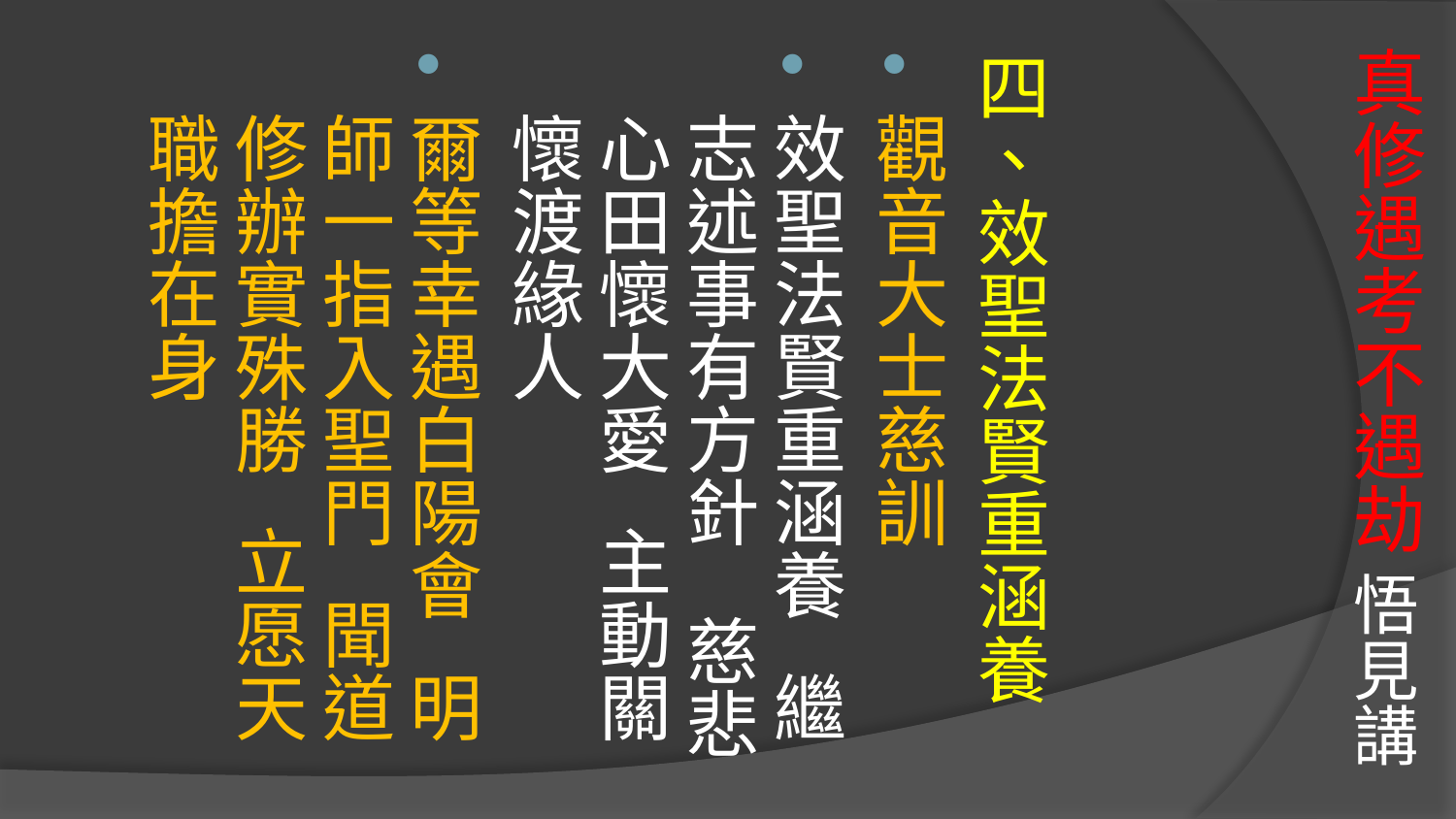

# 真修遇考不遇劫 悟見講
四、效聖法賢重涵養
觀音大士慈訓
效聖法賢重涵養   繼志述事有方針    慈悲心田懷大愛   主動關懷渡緣人
爾等幸遇白陽會   明師一指入聖門   聞道修辦實殊勝   立愿天職擔在身